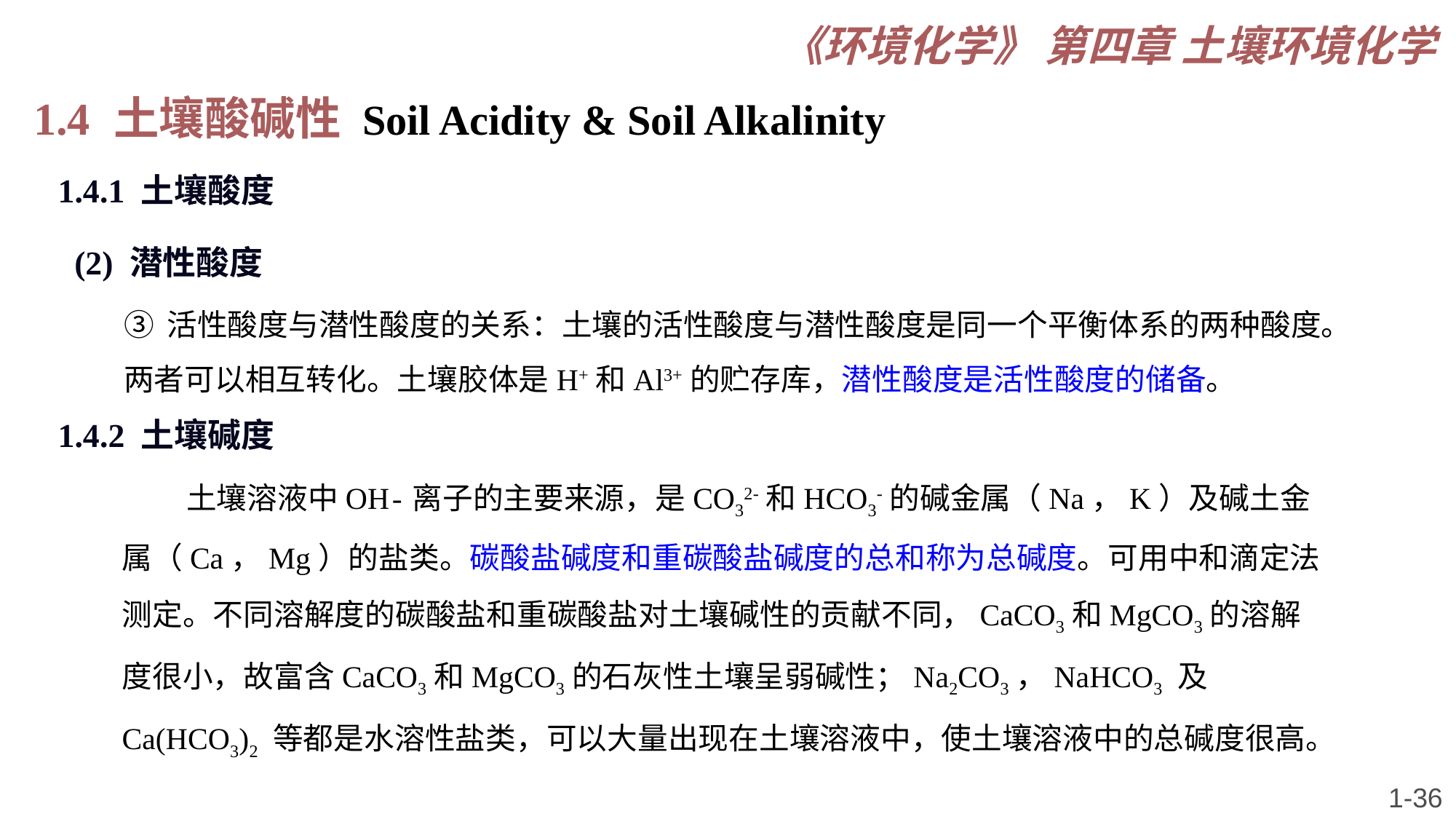

《环境化学》 第四章 土壤环境化学
1.4 土壤酸碱性 Soil Acidity & Soil Alkalinity
1.4.1 土壤酸度
(2) 潜性酸度
③ 活性酸度与潜性酸度的关系：土壤的活性酸度与潜性酸度是同一个平衡体系的两种酸度。两者可以相互转化。土壤胶体是H+和Al3+的贮存库，潜性酸度是活性酸度的储备。

1.4.2 土壤碱度
土壤溶液中OH - 离子的主要来源，是CO32-和HCO3-的碱金属（Na，K）及碱土金属（Ca，Mg）的盐类。碳酸盐碱度和重碳酸盐碱度的总和称为总碱度。可用中和滴定法测定。不同溶解度的碳酸盐和重碳酸盐对土壤碱性的贡献不同，CaCO3和MgCO3的溶解度很小，故富含CaCO3和MgCO3的石灰性土壤呈弱碱性；Na2CO3，NaHCO3 及 Ca(HCO3)2 等都是水溶性盐类，可以大量出现在土壤溶液中，使土壤溶液中的总碱度很高。
1-36